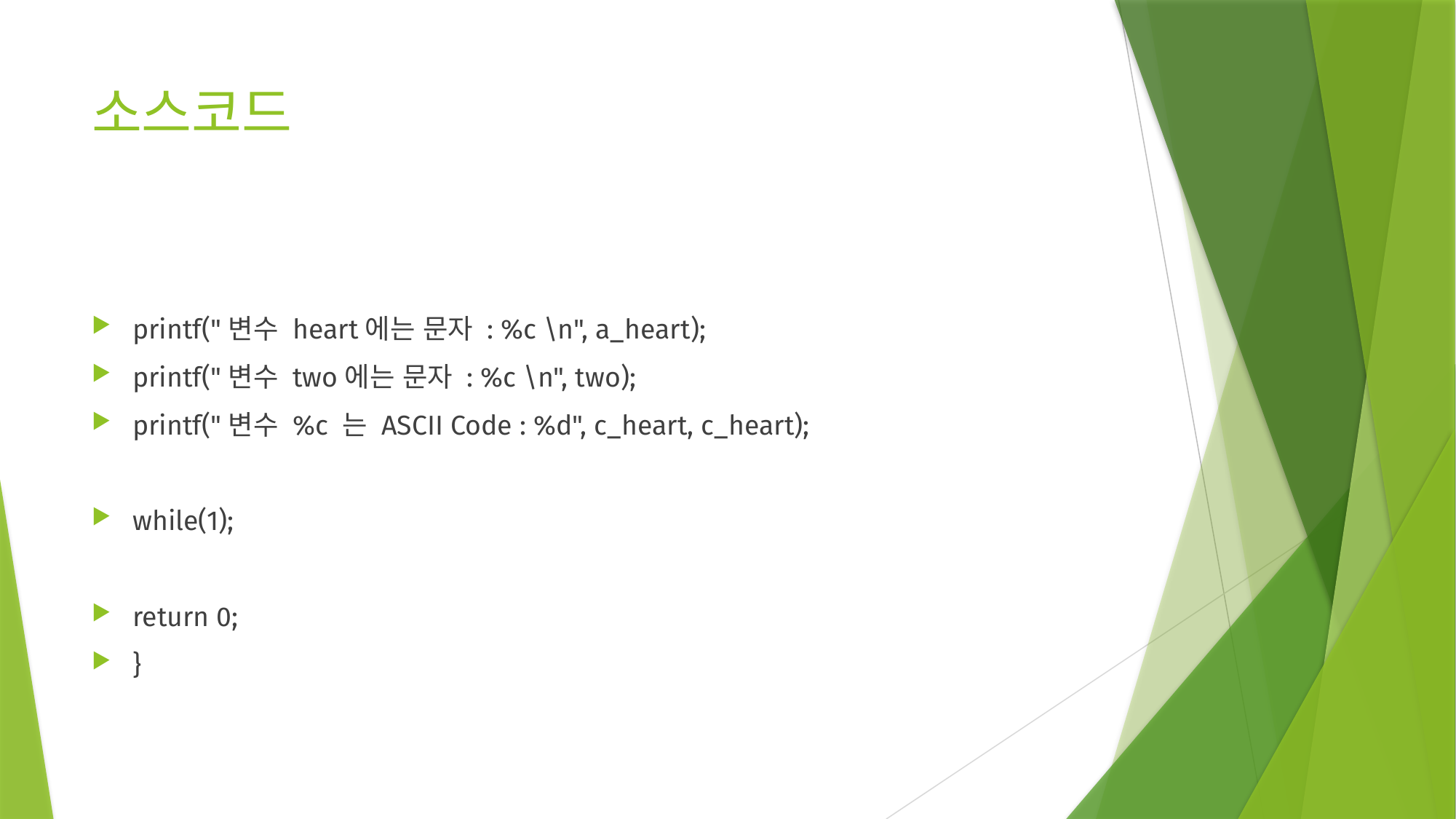

# 소스코드

printf("변수 heart에는 문자 : %c \n", a_heart);
printf("변수 two에는 문자 : %c \n", two);
printf("변수 %c 는 ASCII Code : %d", c_heart, c_heart);

while(1);

return 0;
}